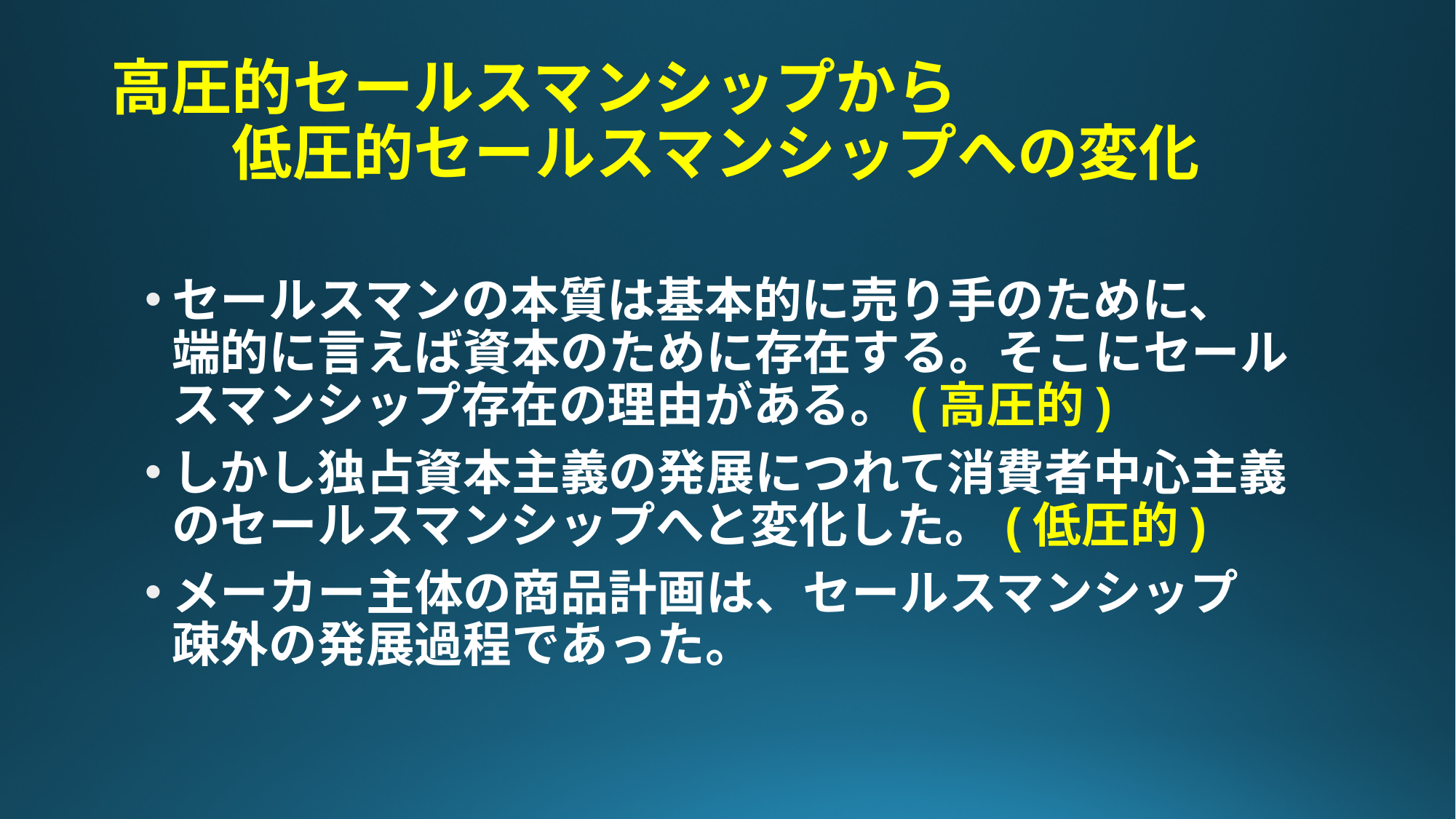

# 高圧的セールスマンシップから 　　低圧的セールスマンシップへの変化
セールスマンの本質は基本的に売り手のために、　　端的に言えば資本のために存在する。そこにセール　スマンシップ存在の理由がある。(高圧的)
しかし独占資本主義の発展につれて消費者中心主義　のセールスマンシップへと変化した。(低圧的)
メーカー主体の商品計画は、セールスマンシップ　　疎外の発展過程であった。